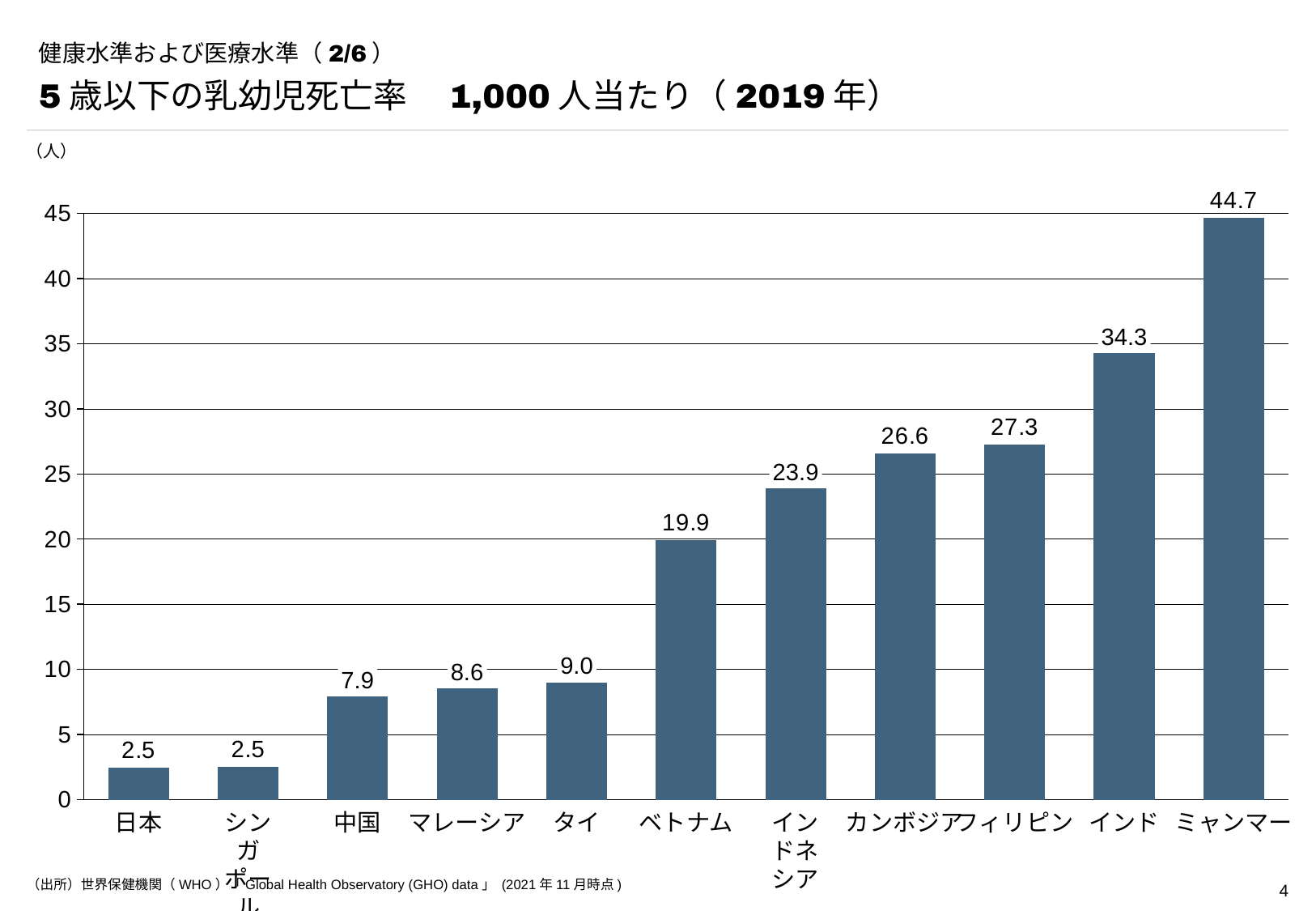

# 健康水準および医療水準（2/6）
5歳以下の乳幼児死亡率　1,000人当たり（2019年）
（人）

### Chart

| Category |  |
|---|---|
34.3
23.9
9.0
8.6
7.9
日本
シンガポール
中国
マレーシア
タイ
ベトナム
インドネシア
カンボジア
フィリピン
インド
ミャンマー
（出所）世界保健機関（WHO）「Global Health Observatory (GHO) data」 (2021年11月時点)